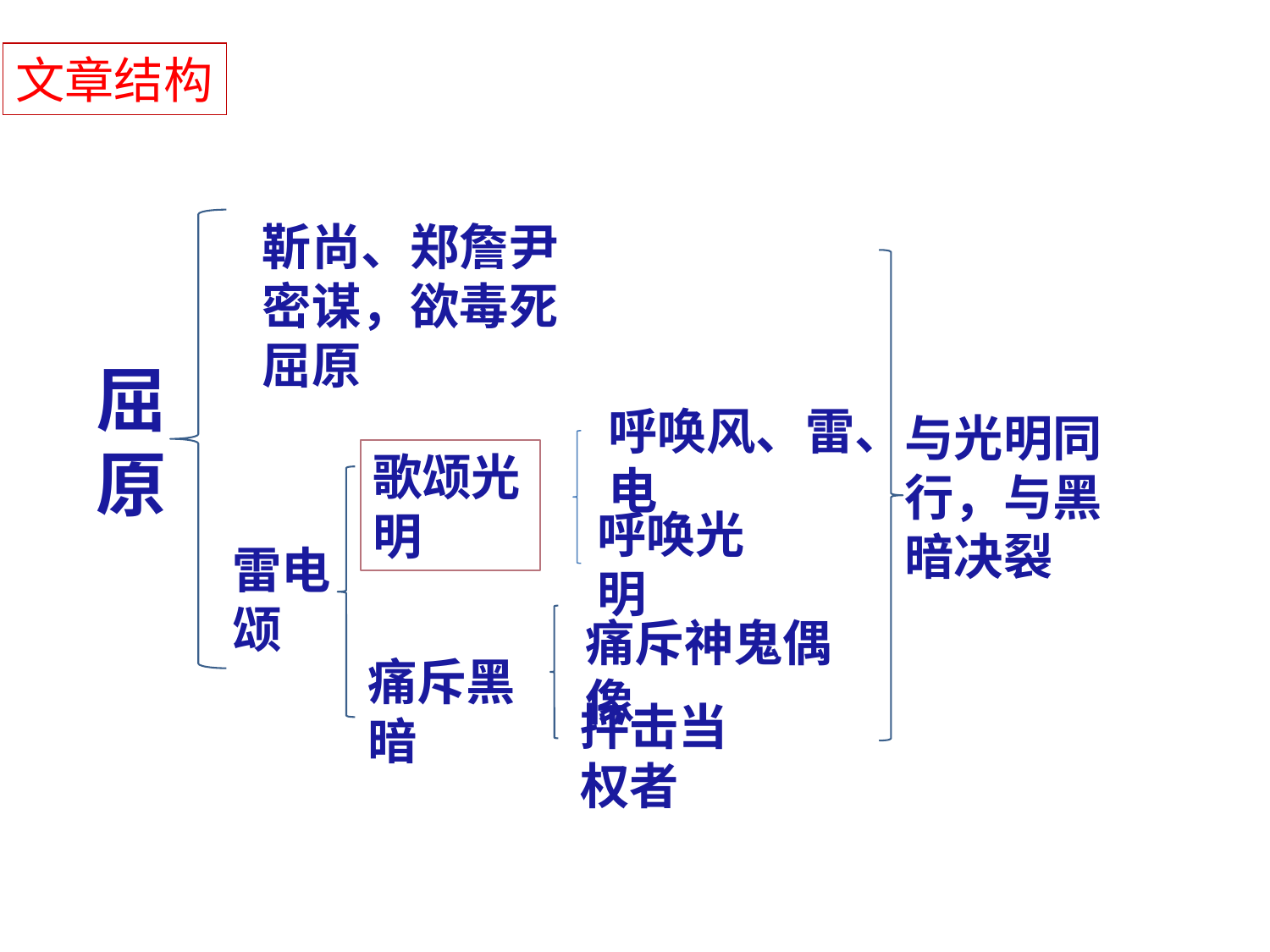

文章结构
靳尚、郑詹尹密谋，欲毒死屈原

屈原
呼唤风、雷、电
与光明同行，与黑暗决裂

歌颂光明

呼唤光明
雷电颂
痛斥神鬼偶像

痛斥黑暗
抨击当权者